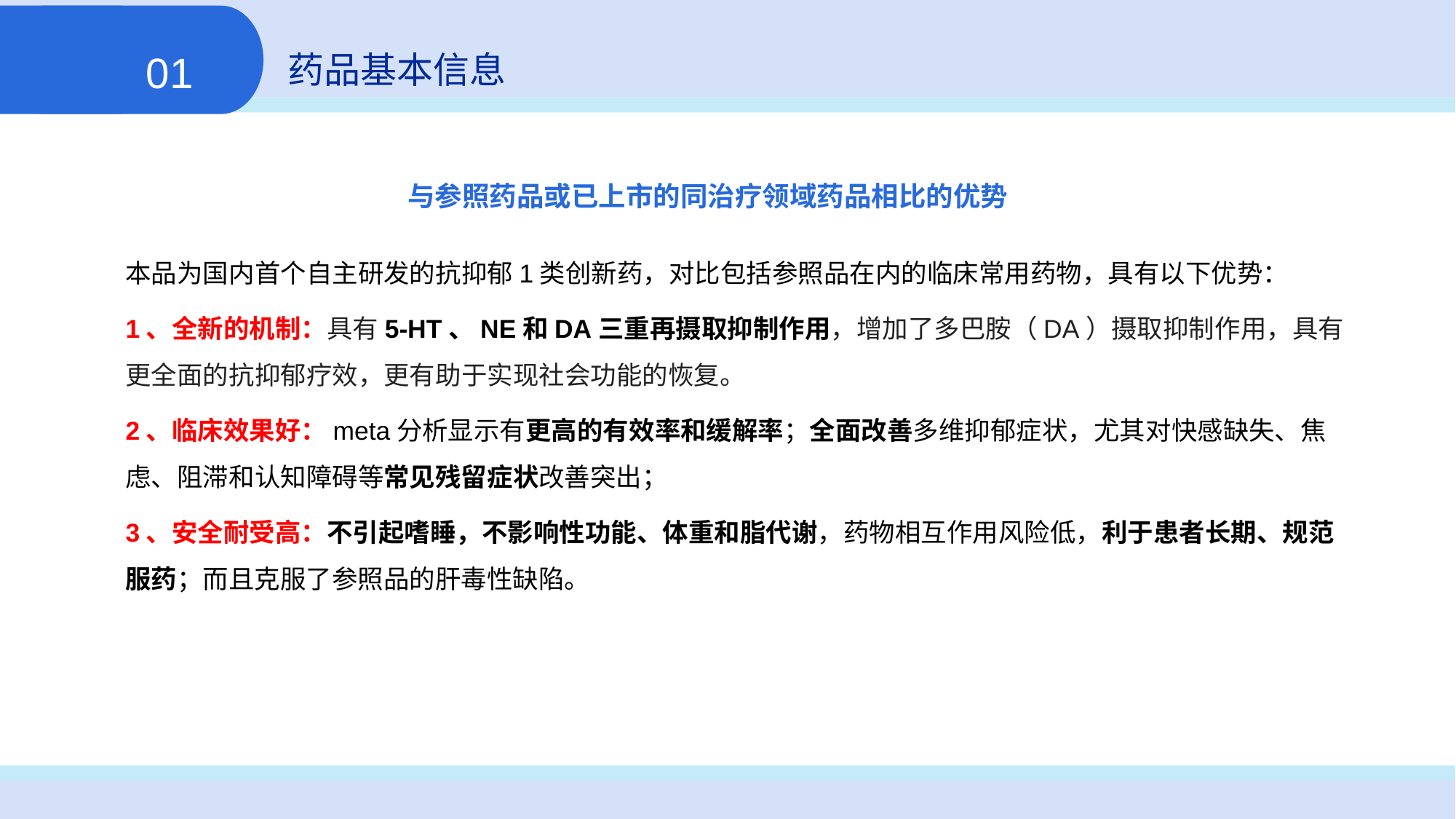

01
药品基本信息

与参照药品或已上市的同治疗领域药品相比的优势
本品为国内首个自主研发的抗抑郁1类创新药，对比包括参照品在内的临床常用药物，具有以下优势：
1、全新的机制：具有5-HT、NE和DA三重再摄取抑制作用，增加了多巴胺（DA）摄取抑制作用，具有更全面的抗抑郁疗效，更有助于实现社会功能的恢复。
2、临床效果好：meta分析显示有更高的有效率和缓解率；全面改善多维抑郁症状，尤其对快感缺失、焦虑、阻滞和认知障碍等常见残留症状改善突出；
3、安全耐受高：不引起嗜睡，不影响性功能、体重和脂代谢，药物相互作用风险低，利于患者长期、规范服药；而且克服了参照品的肝毒性缺陷。